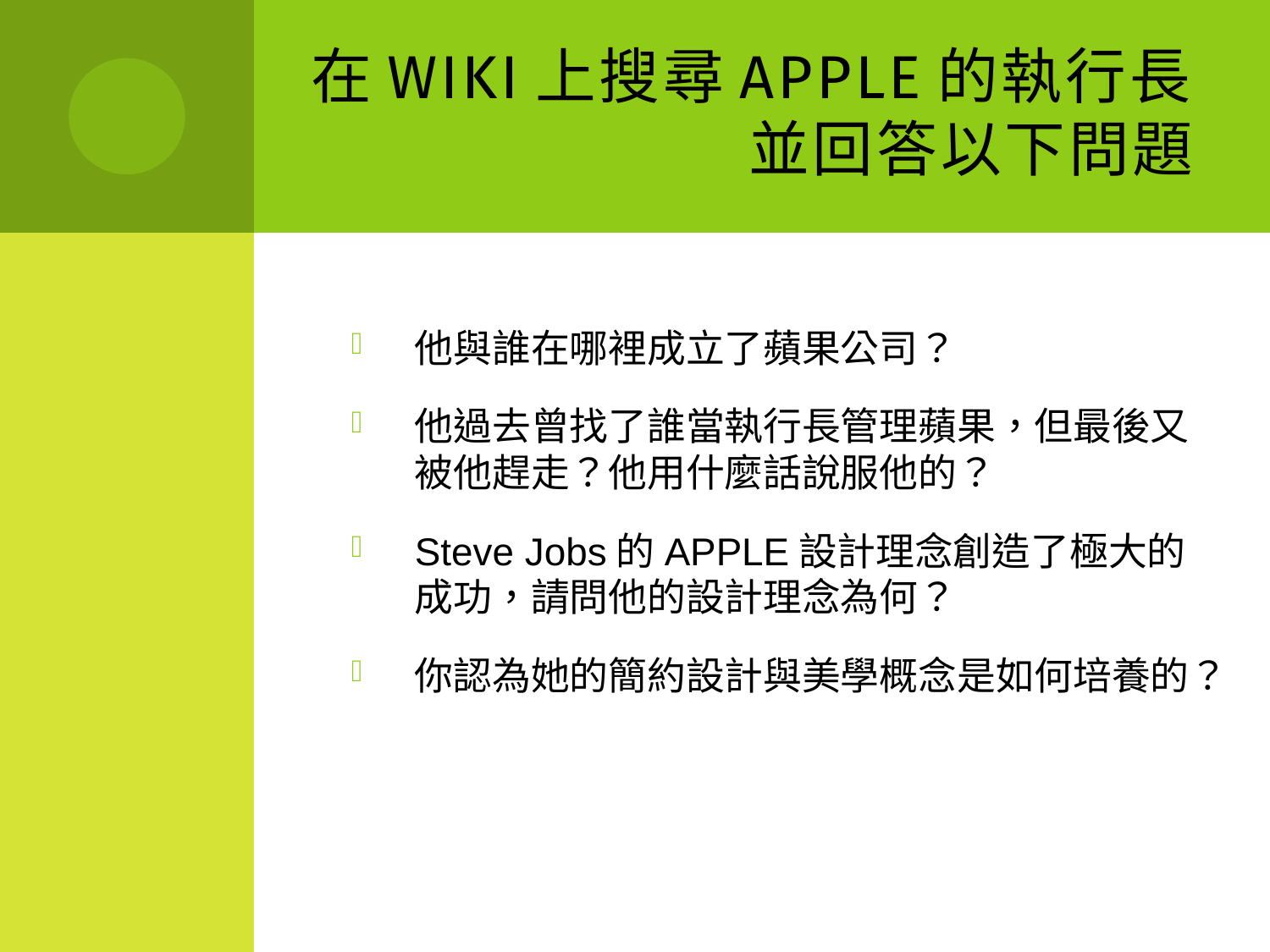

# 在Wiki上搜尋Apple的執行長 並回答以下問題
他與誰在哪裡成立了蘋果公司？
他過去曾找了誰當執行長管理蘋果，但最後又被他趕走？他用什麼話說服他的？
Steve Jobs的APPLE設計理念創造了極大的成功，請問他的設計理念為何？
你認為她的簡約設計與美學概念是如何培養的？